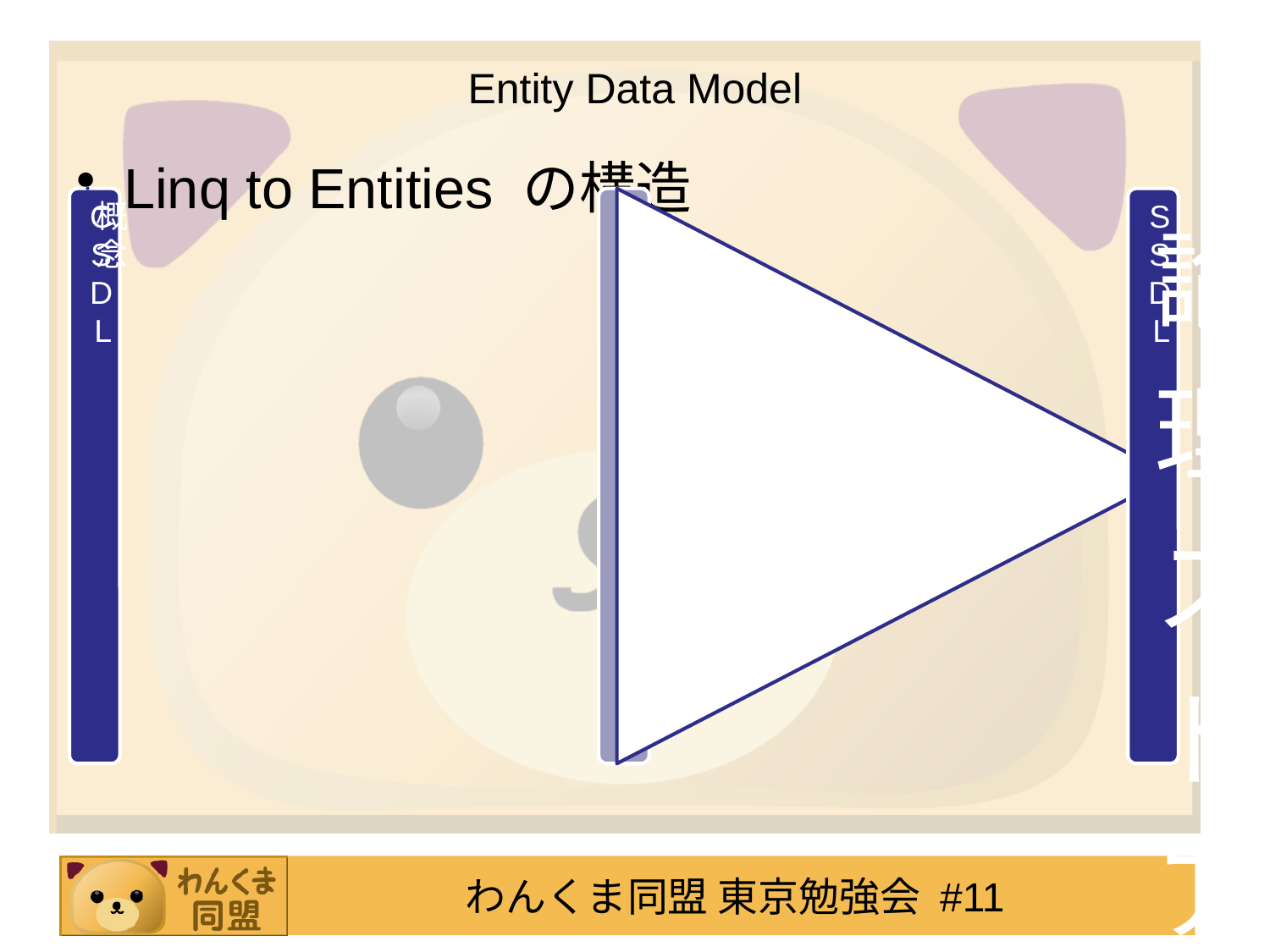

# Entity Data Model
Linq to Entities の構造
SSDL
論理ストア